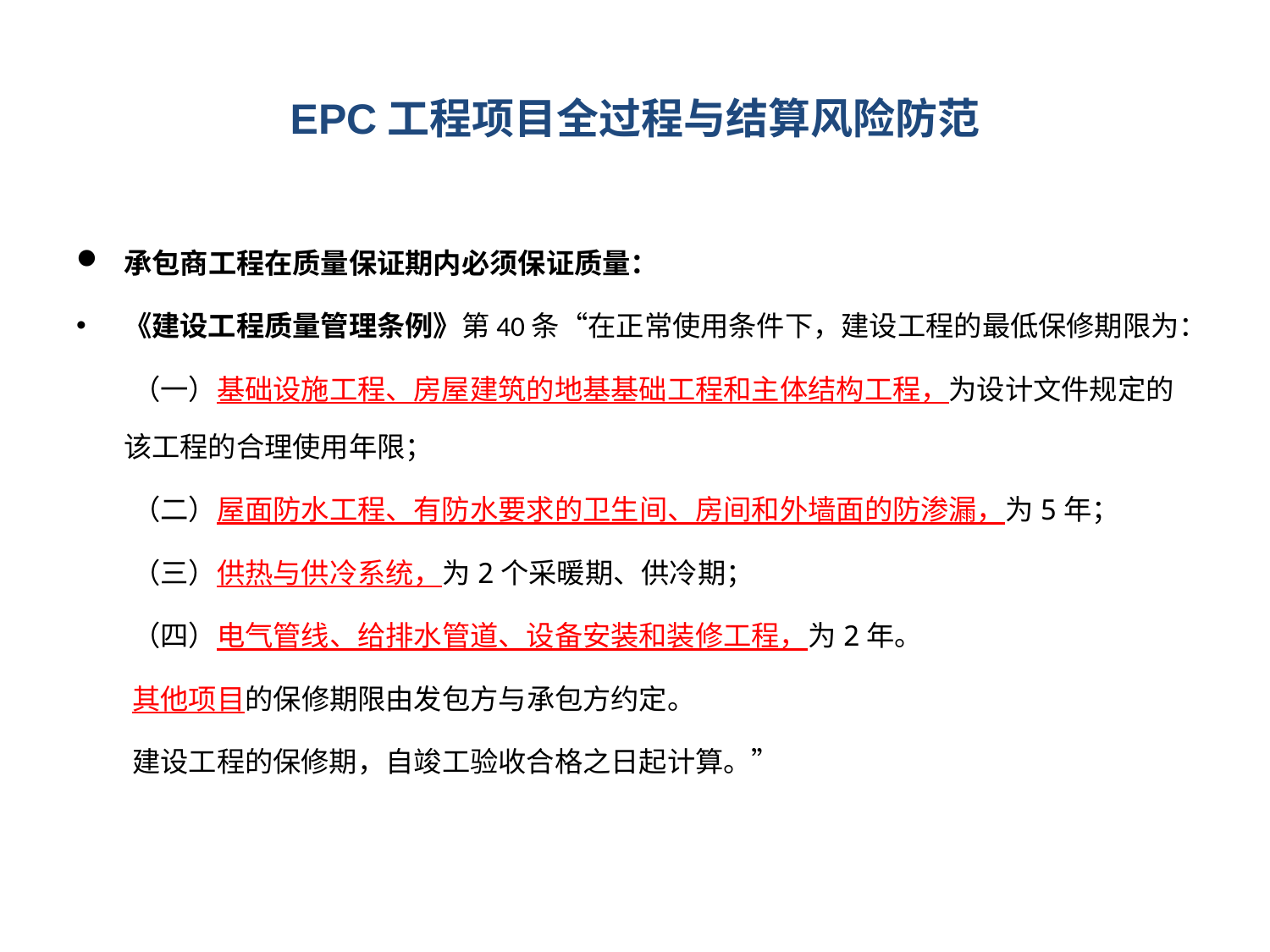

# EPC工程项目全过程与结算风险防范
承包商工程在质量保证期内必须保证质量：
《建设工程质量管理条例》第40条“在正常使用条件下，建设工程的最低保修期限为：
　　（一）基础设施工程、房屋建筑的地基基础工程和主体结构工程，为设计文件规定的该工程的合理使用年限；
　　（二）屋面防水工程、有防水要求的卫生间、房间和外墙面的防渗漏，为5年；
　　（三）供热与供冷系统，为2个采暖期、供冷期；
　　（四）电气管线、给排水管道、设备安装和装修工程，为2年。
　　其他项目的保修期限由发包方与承包方约定。
　　建设工程的保修期，自竣工验收合格之日起计算。”